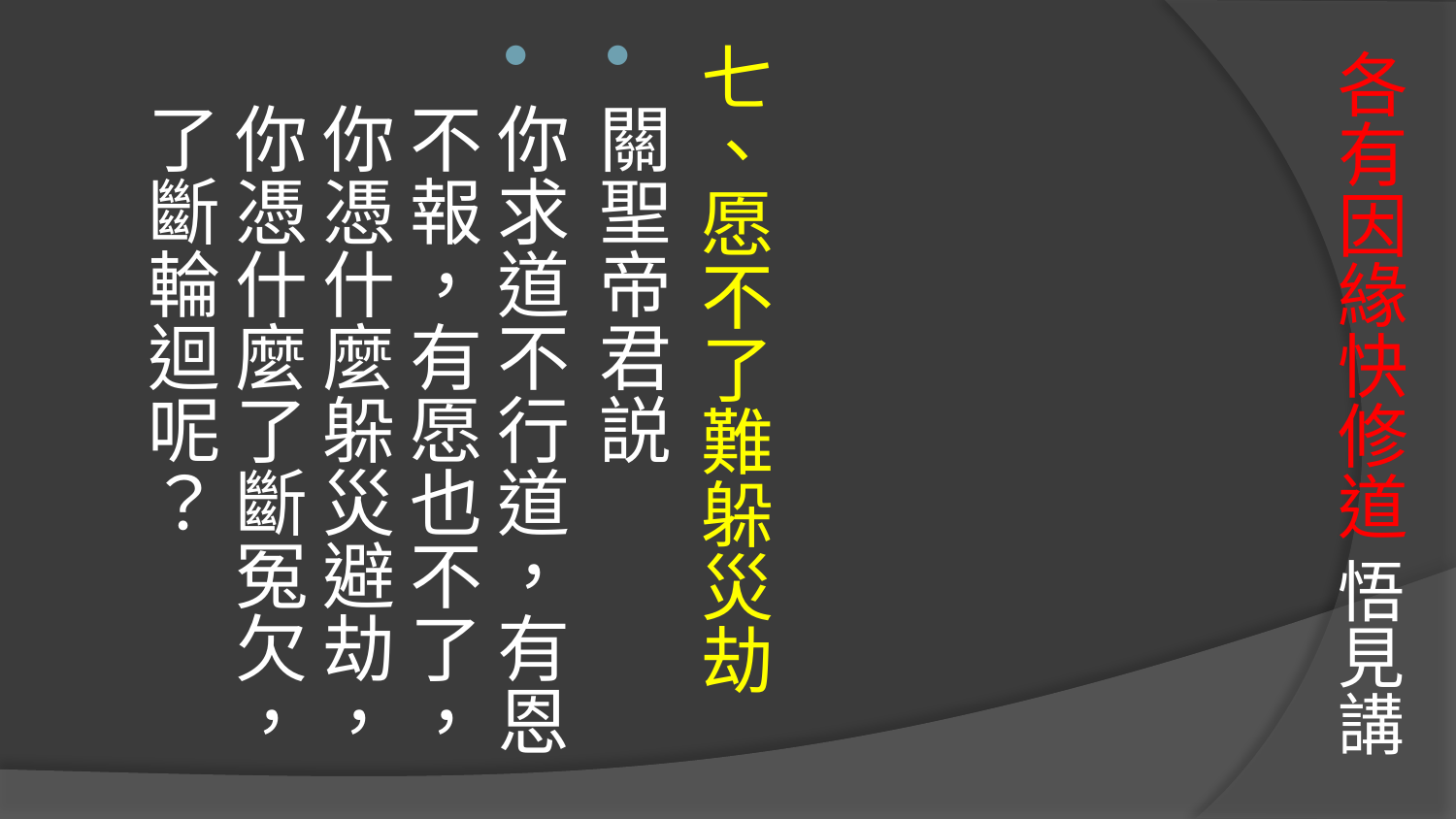

# 各有因緣快修道 悟見講
七、愿不了難躲災劫
關聖帝君説
你求道不行道，有恩不報，有愿也不了，你憑什麼躲災避劫，你憑什麼了斷冤欠，了斷輪迴呢？